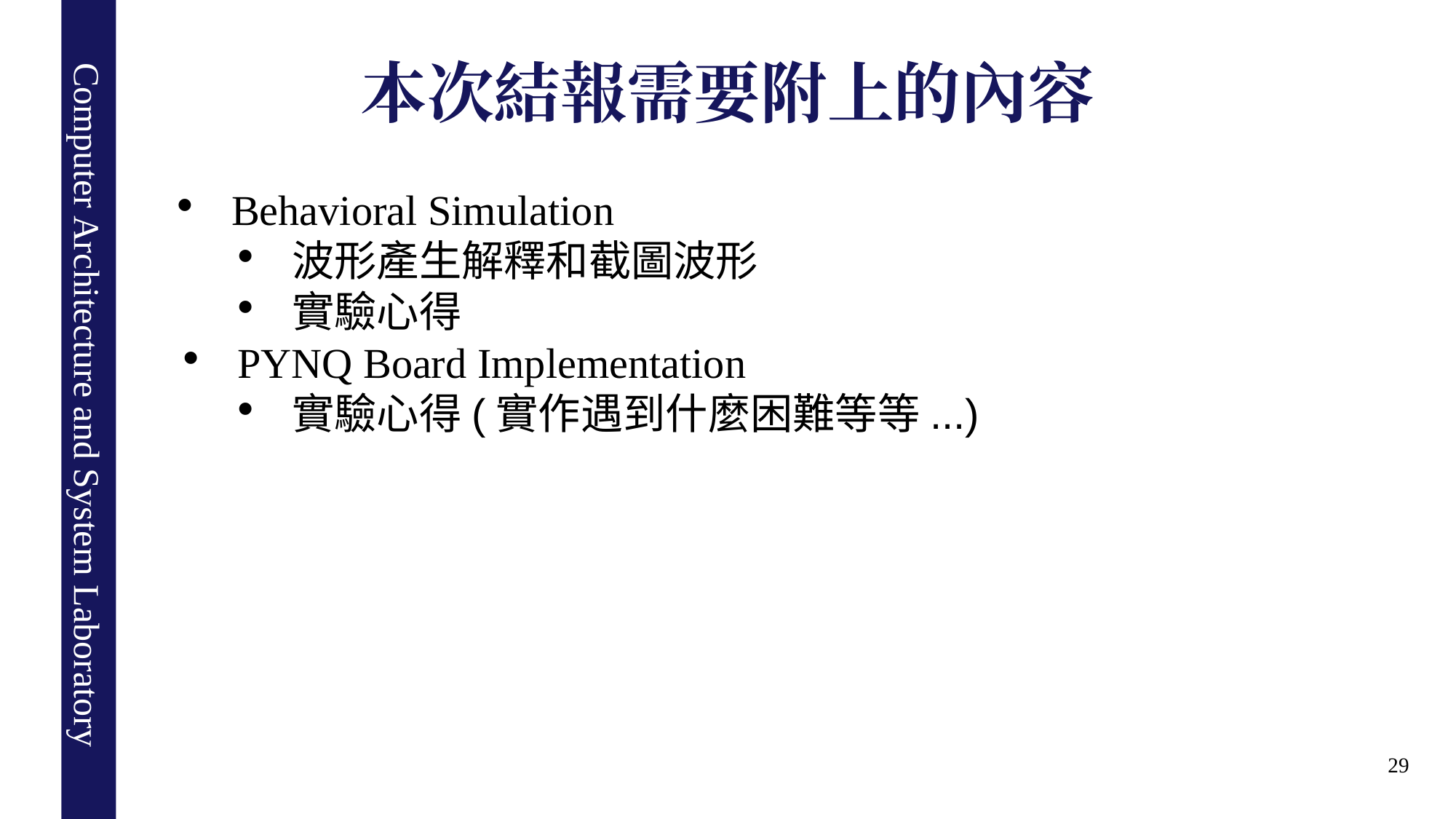

# 本次結報需要附上的內容
Behavioral Simulation
波形產生解釋和截圖波形
實驗心得
PYNQ Board Implementation
實驗心得(實作遇到什麼困難等等...)

29